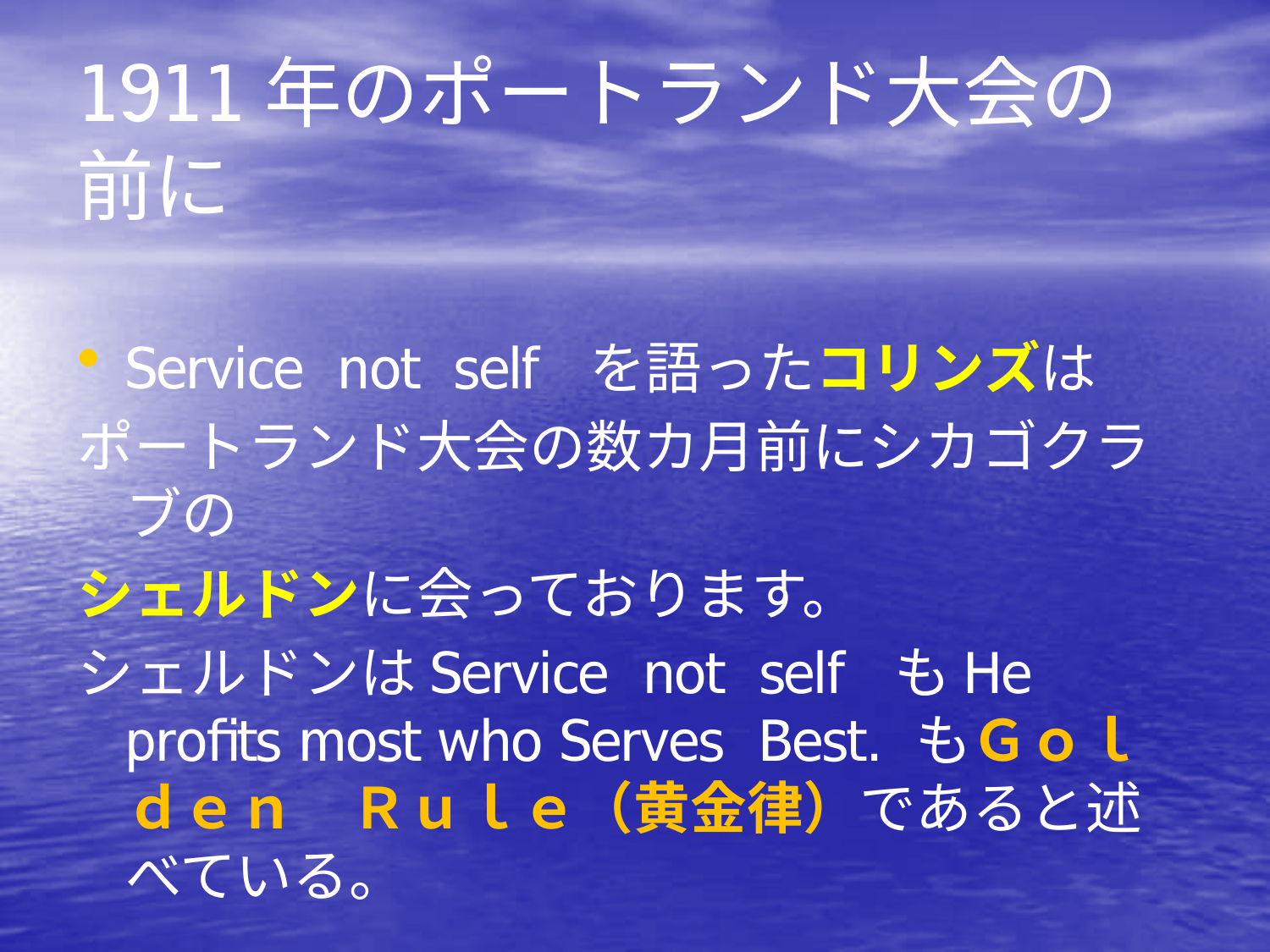

# 1911年のポートランド大会の前に
Service  not  self  を語ったコリンズは
ポートランド大会の数カ月前にシカゴクラブの
シェルドンに会っております。
シェルドンはService  not  self  もHe profits most who Serves  Best. もＧｏｌｄｅｎ　Ｒｕｌｅ（黄金律）であると述べている。